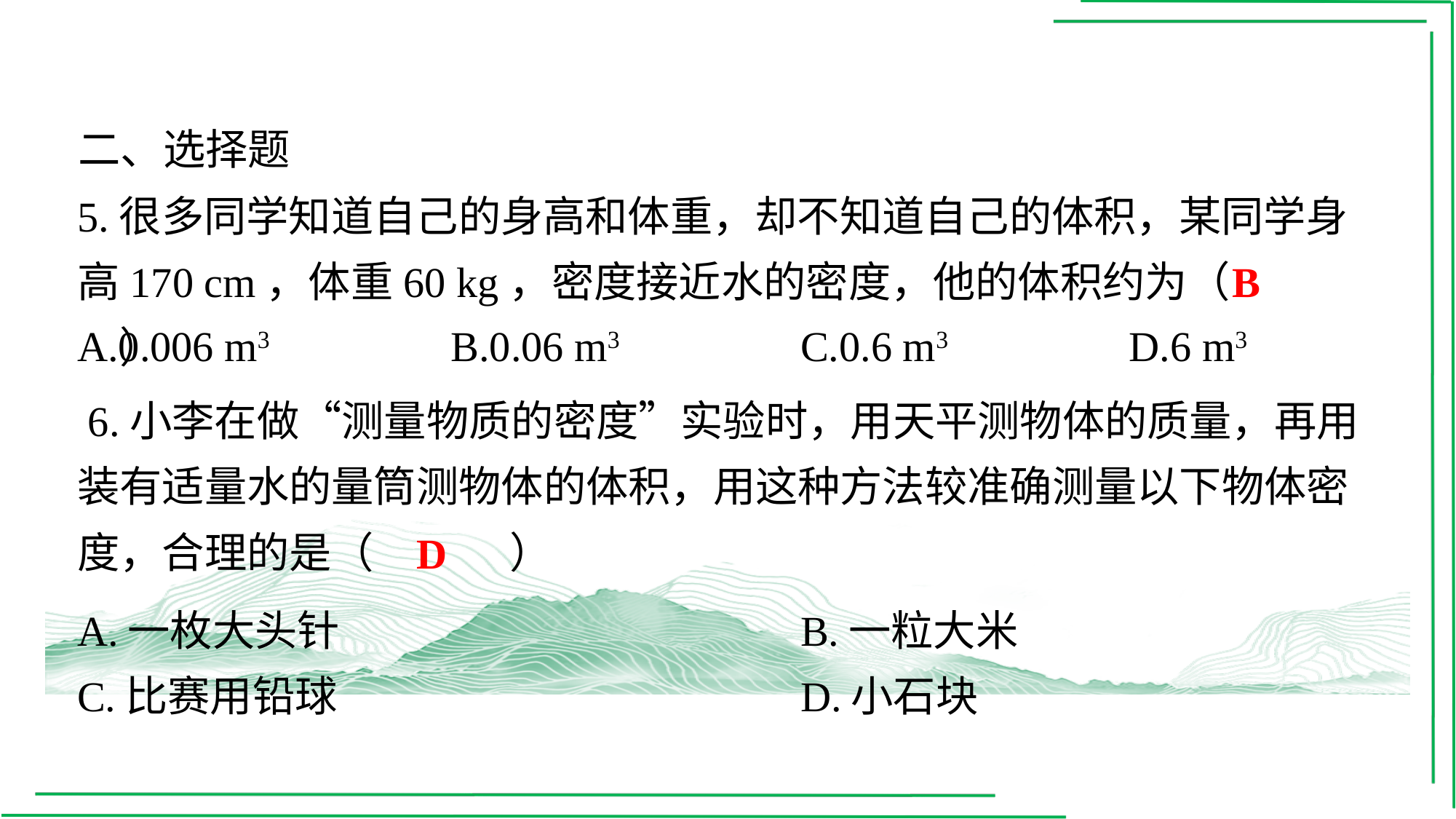

二、选择题
5.很多同学知道自己的身高和体重，却不知道自己的体积，某同学身高170 cm，体重60 kg，密度接近水的密度，他的体积约为（　B　）
B
| A.0.006 m3 | B.0.06 m3 | C.0.6 m3 | D.6 m3 |
| --- | --- | --- | --- |
 6.小李在做“测量物质的密度”实验时，用天平测物体的质量，再用装有适量水的量筒测物体的体积，用这种方法较准确测量以下物体密度，合理的是（　D　）
D
| A.一枚大头针 | B.一粒大米 |
| --- | --- |
| C.比赛用铅球 | D.小石块 |